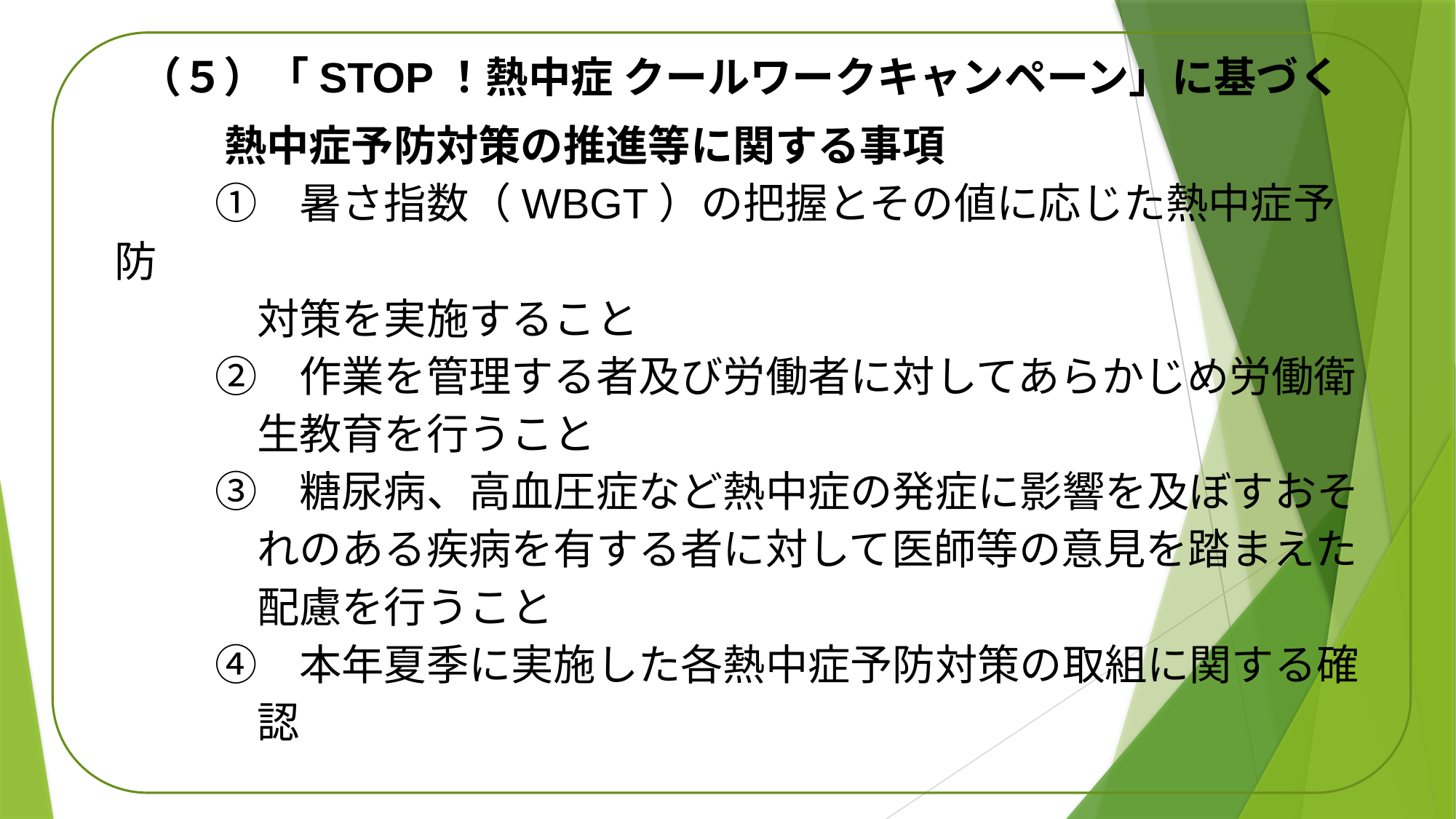

（５）「STOP！熱中症 クールワークキャンペーン」に基づく
　　　 熱中症予防対策の推進等に関する事項
　　　①　暑さ指数（WBGT）の把握とその値に応じた熱中症予防
　　　　対策を実施すること
　　　②　作業を管理する者及び労働者に対してあらかじめ労働衛
　　　　生教育を行うこと
　　　③　糖尿病、高血圧症など熱中症の発症に影響を及ぼすおそ
　　　　れのある疾病を有する者に対して医師等の意見を踏まえた
　　　　配慮を行うこと
　　　④　本年夏季に実施した各熱中症予防対策の取組に関する確
　　　　認